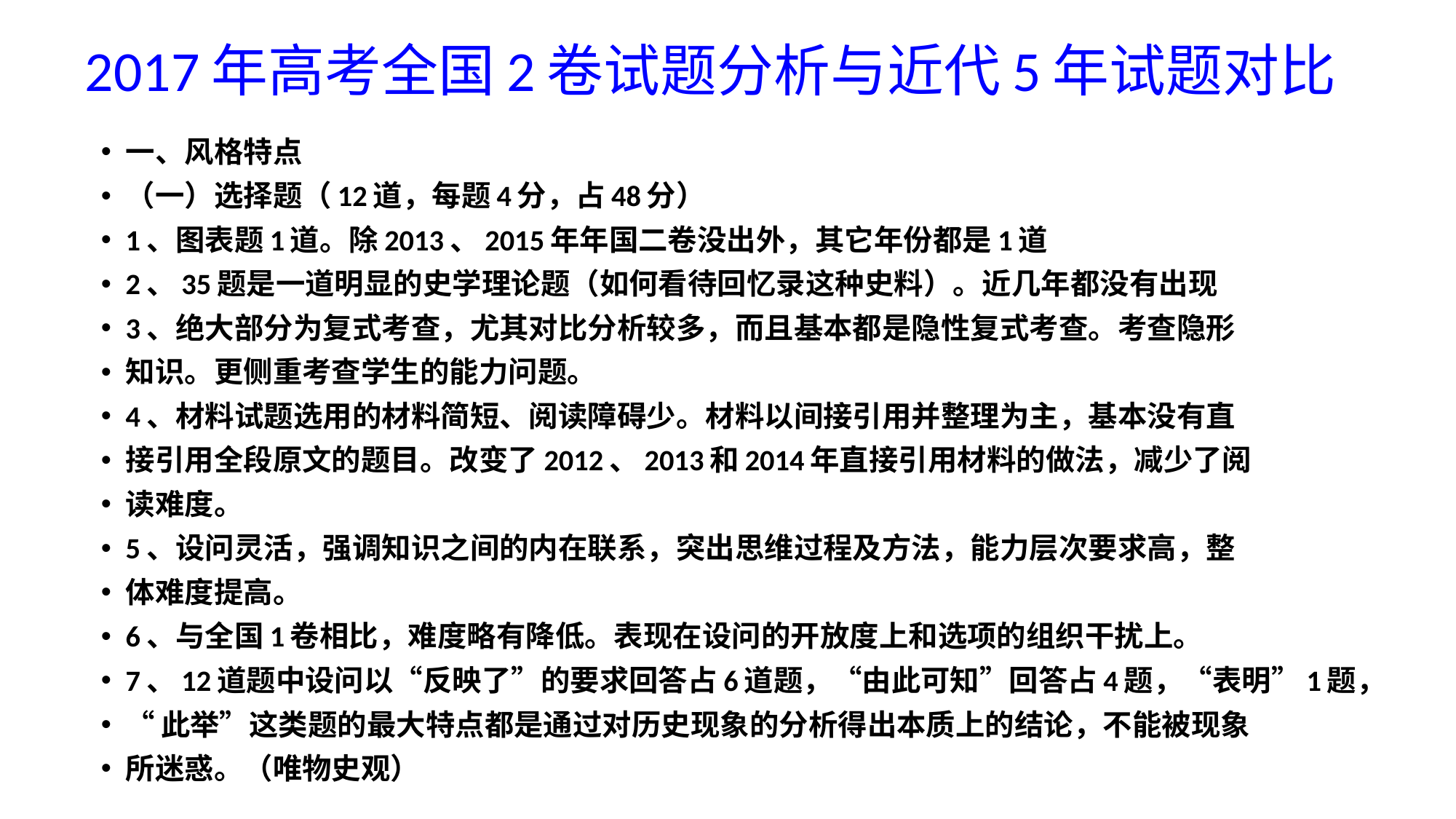

# 2017年高考全国2卷试题分析与近代5年试题对比
一、风格特点
（一）选择题（12道，每题4分，占48分）
1、图表题1道。除2013、2015年年国二卷没出外，其它年份都是1道
2、35题是一道明显的史学理论题（如何看待回忆录这种史料）。近几年都没有出现
3、绝大部分为复式考查，尤其对比分析较多，而且基本都是隐性复式考查。考查隐形
知识。更侧重考查学生的能力问题。
4、材料试题选用的材料简短、阅读障碍少。材料以间接引用并整理为主，基本没有直
接引用全段原文的题目。改变了2012、2013和2014年直接引用材料的做法，减少了阅
读难度。
5、设问灵活，强调知识之间的内在联系，突出思维过程及方法，能力层次要求高，整
体难度提高。
6、与全国1卷相比，难度略有降低。表现在设问的开放度上和选项的组织干扰上。
7、12道题中设问以“反映了”的要求回答占6道题，“由此可知”回答占4题，“表明”1题，
“此举”这类题的最大特点都是通过对历史现象的分析得出本质上的结论，不能被现象
所迷惑。（唯物史观）